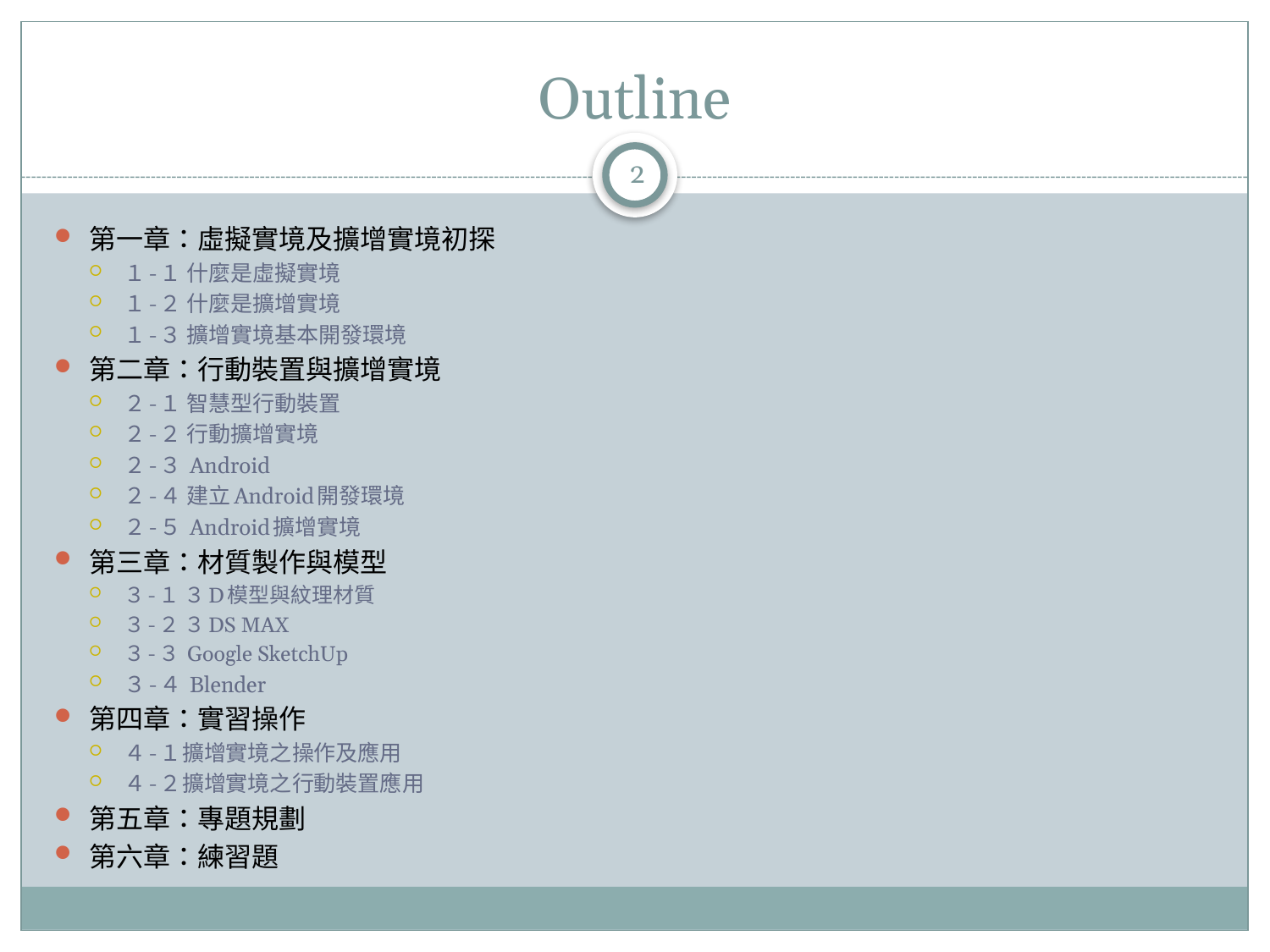

# Outline
2
第一章：虛擬實境及擴增實境初探
１-１ 什麼是虛擬實境
１-２ 什麼是擴增實境
１-３ 擴增實境基本開發環境
第二章：行動裝置與擴增實境
２-１ 智慧型行動裝置
２-２ 行動擴增實境
２-３ Android
２-４ 建立Android開發環境
２-５ Android擴增實境
第三章：材質製作與模型
３-１ ３D模型與紋理材質
３-２ ３DS MAX
３-３ Google SketchUp
３-４ Blender
第四章：實習操作
４-１擴增實境之操作及應用
４-２擴增實境之行動裝置應用
第五章：專題規劃
第六章：練習題